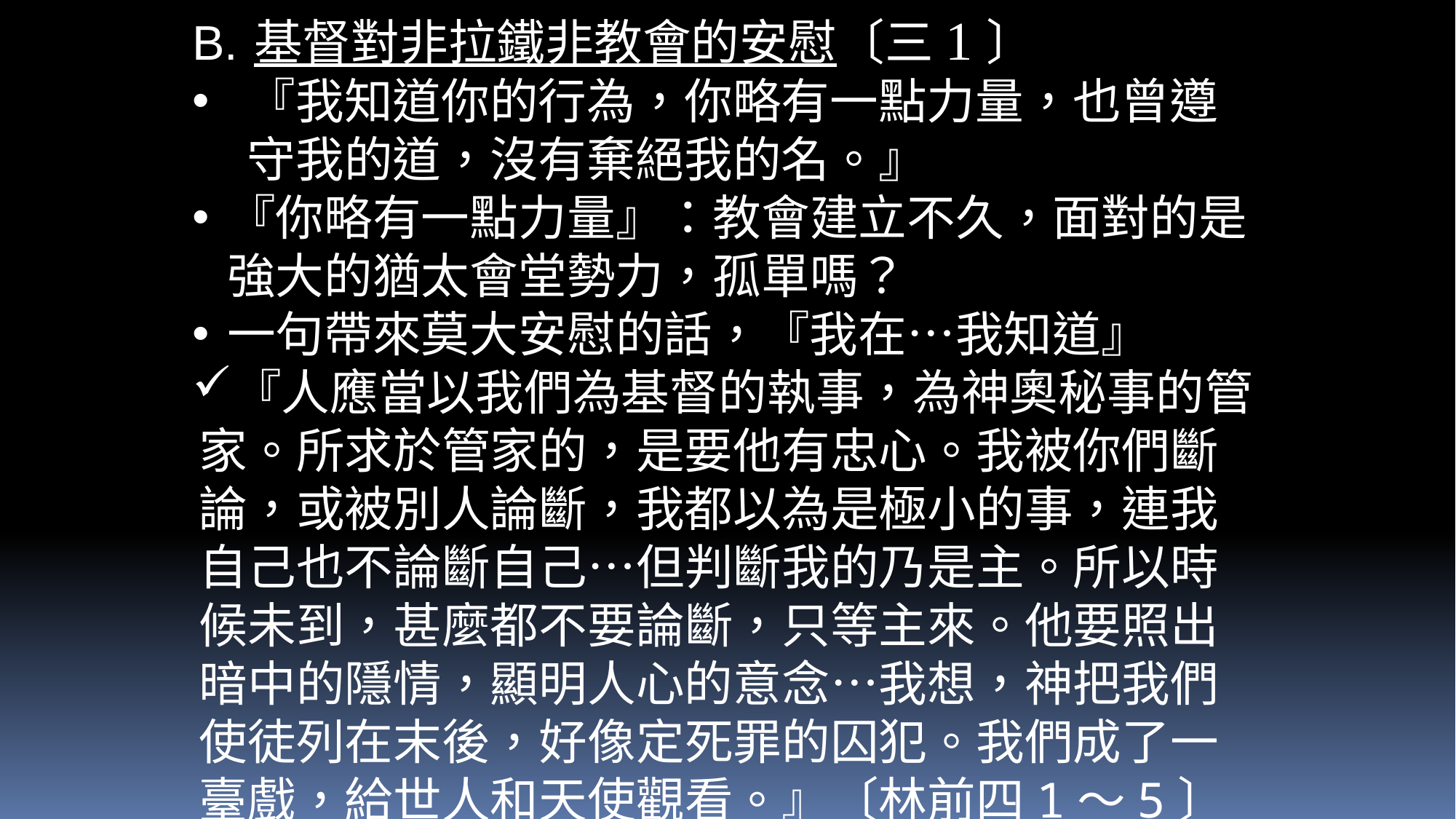

基督對非拉鐵非教會的安慰〔三1〕
『我知道你的行為，你略有一點力量，也曾遵守我的道，沒有棄絕我的名。』
『你略有一點力量』：教會建立不久，面對的是強大的猶太會堂勢力，孤單嗎？
一句帶來莫大安慰的話，『我在…我知道』
『人應當以我們為基督的執事，為神奧秘事的管家。所求於管家的，是要他有忠心。我被你們斷論，或被別人論斷，我都以為是極小的事，連我自己也不論斷自己…但判斷我的乃是主。所以時候未到，甚麼都不要論斷，只等主來。他要照出暗中的隱情，顯明人心的意念…我想，神把我們使徒列在末後，好像定死罪的囚犯。我們成了一臺戲，給世人和天使觀看。』〔林前四1～5〕